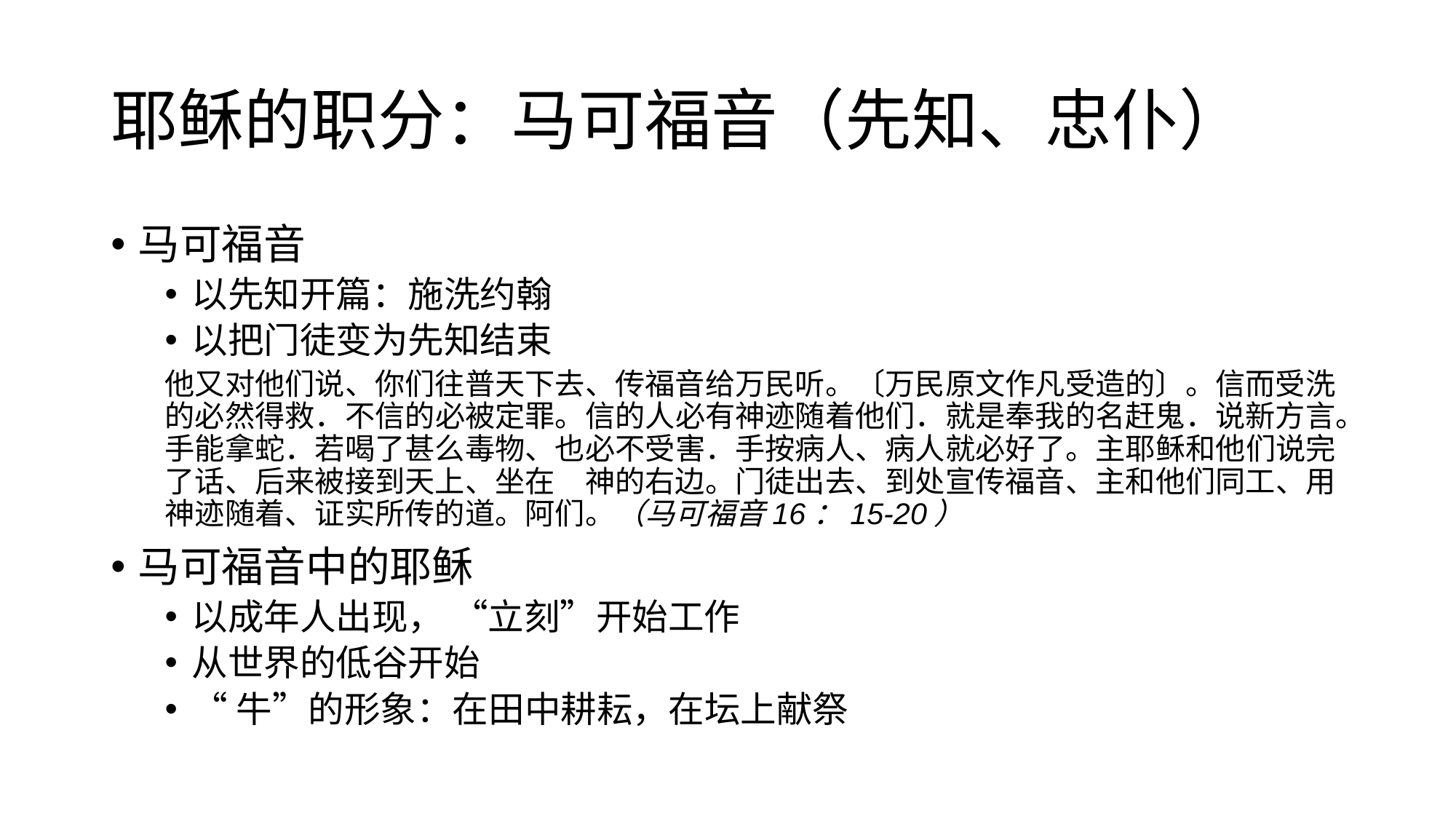

# 耶稣的职分：马可福音（先知、忠仆）
马可福音
以先知开篇：施洗约翰
以把门徒变为先知结束
他又对他们说、你们往普天下去、传福音给万民听。〔万民原文作凡受造的〕。信而受洗的必然得救．不信的必被定罪。信的人必有神迹随着他们．就是奉我的名赶鬼．说新方言。手能拿蛇．若喝了甚么毒物、也必不受害．手按病人、病人就必好了。主耶稣和他们说完了话、后来被接到天上、坐在　神的右边。门徒出去、到处宣传福音、主和他们同工、用神迹随着、证实所传的道。阿们。（马可福音16：15-20）
马可福音中的耶稣
以成年人出现， “立刻”开始工作
从世界的低谷开始
“牛”的形象：在田中耕耘，在坛上献祭